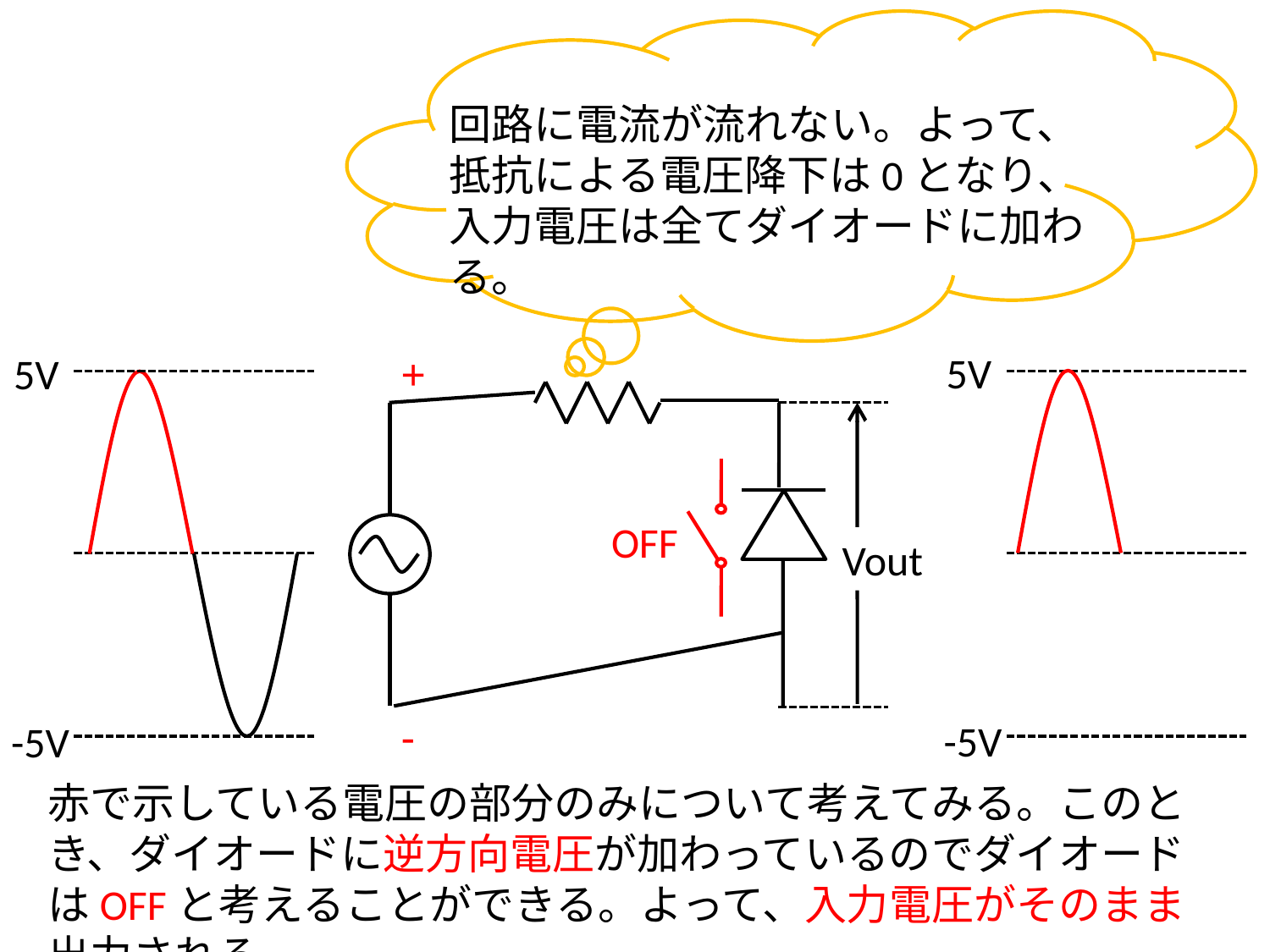

回路に電流が流れない。よって、抵抗による電圧降下は0となり、入力電圧は全てダイオードに加わる。
5V

5V
+

OFF

Vout

-
-5V
-5V
赤で示している電圧の部分のみについて考えてみる。このとき、ダイオードに逆方向電圧が加わっているのでダイオードはOFFと考えることができる。よって、入力電圧がそのまま出力される。